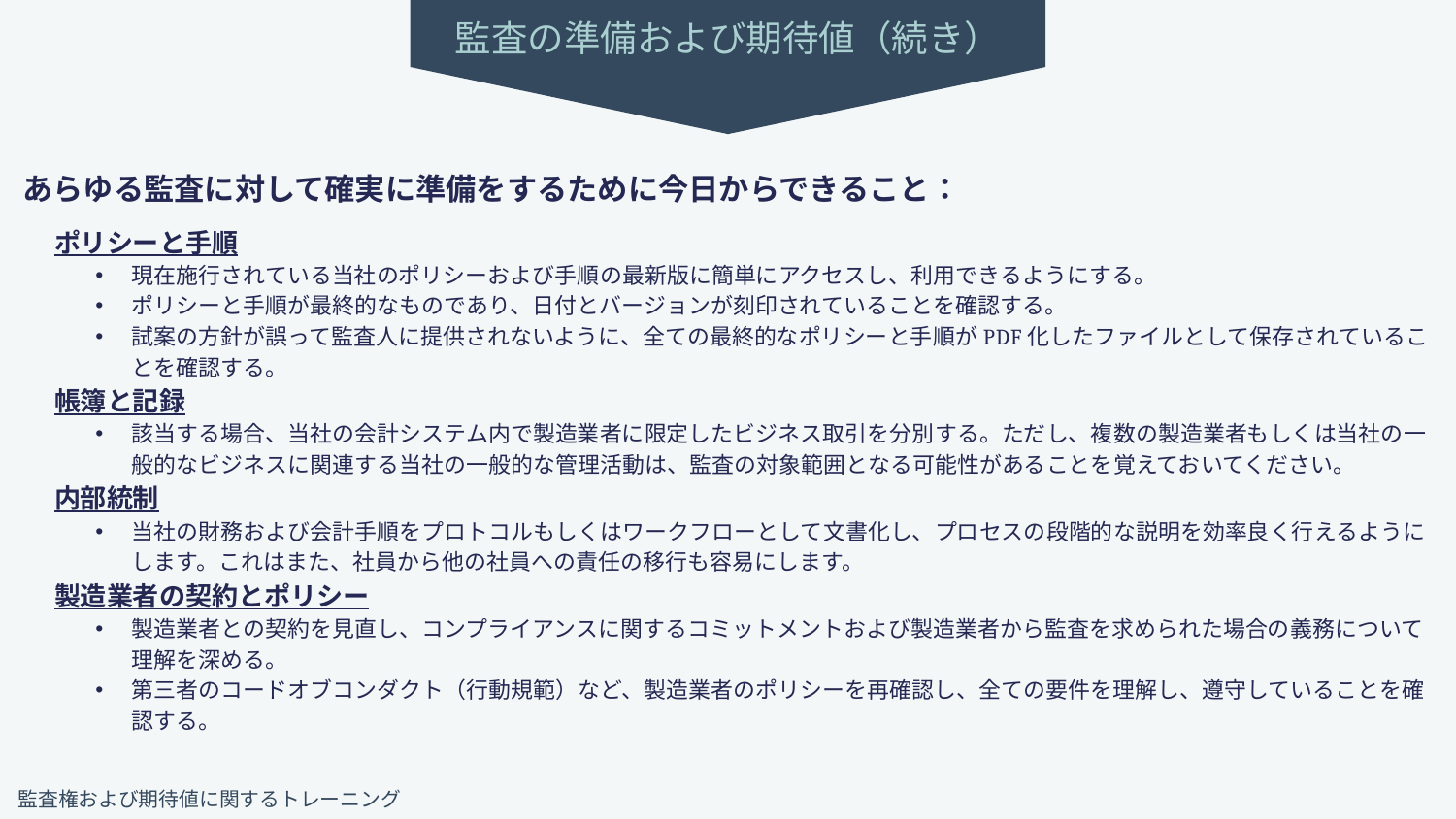

監査の準備および期待値（続き）
あらゆる監査に対して確実に準備をするために今日からできること：
ポリシーと手順
現在施行されている当社のポリシーおよび手順の最新版に簡単にアクセスし、利用できるようにする。
ポリシーと手順が最終的なものであり、日付とバージョンが刻印されていることを確認する。
試案の方針が誤って監査人に提供されないように、全ての最終的なポリシーと手順がPDF化したファイルとして保存されていることを確認する。
帳簿と記録
該当する場合、当社の会計システム内で製造業者に限定したビジネス取引を分別する。ただし、複数の製造業者もしくは当社の一般的なビジネスに関連する当社の一般的な管理活動は、監査の対象範囲となる可能性があることを覚えておいてください。
内部統制
当社の財務および会計手順をプロトコルもしくはワークフローとして文書化し、プロセスの段階的な説明を効率良く行えるようにします。これはまた、社員から他の社員への責任の移行も容易にします。
製造業者の契約とポリシー
製造業者との契約を見直し、コンプライアンスに関するコミットメントおよび製造業者から監査を求められた場合の義務について理解を深める。
第三者のコードオブコンダクト（行動規範）など、製造業者のポリシーを再確認し、全ての要件を理解し、遵守していることを確認する。